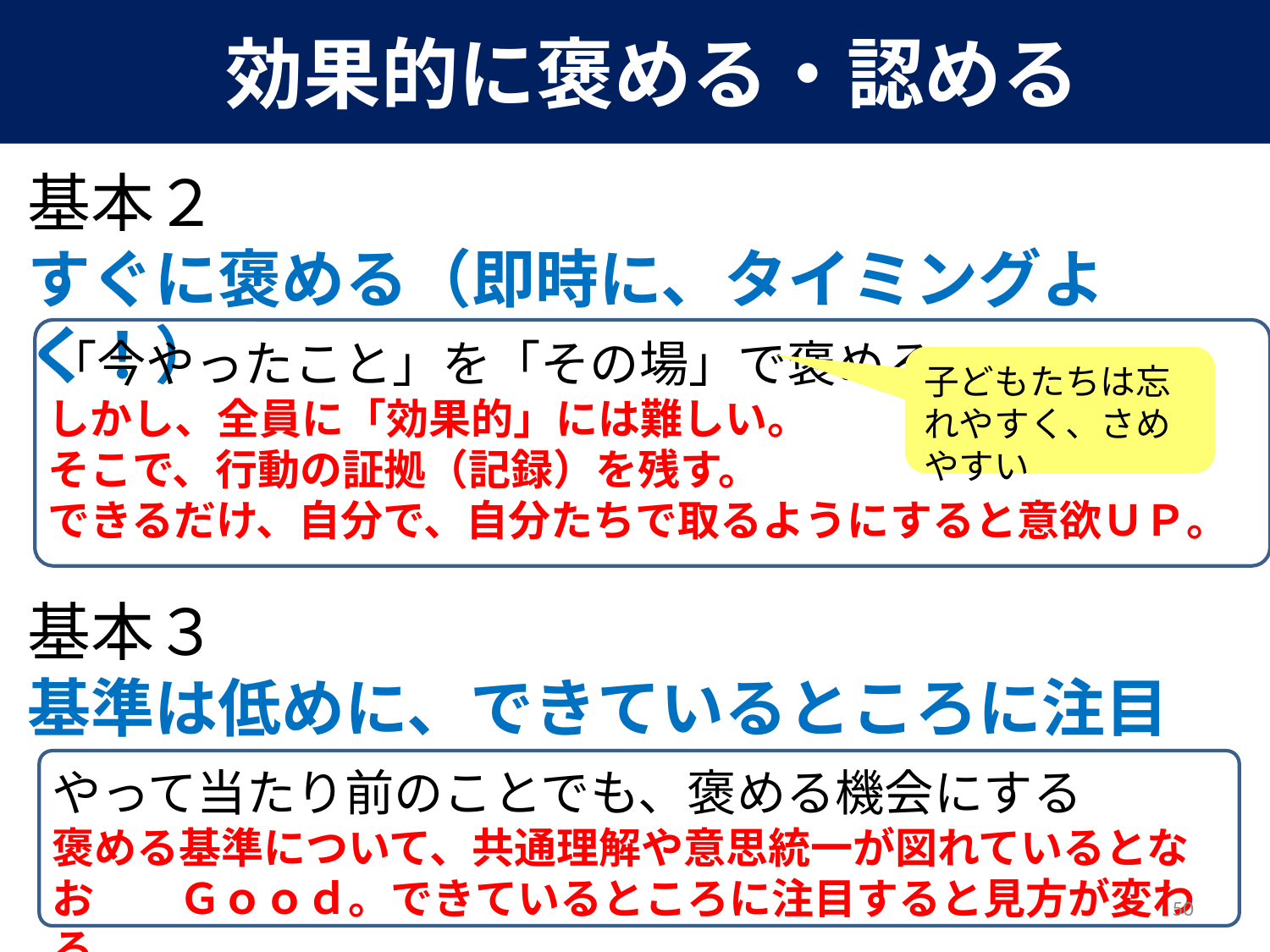

効果的に褒める・認める
基本２
すぐに褒める（即時に、タイミングよく！）

「今やったこと」を「その場」で褒める
しかし、全員に「効果的」には難しい。
そこで、行動の証拠（記録）を残す。
できるだけ、自分で、自分たちで取るようにすると意欲ＵＰ。
子どもたちは忘れやすく、さめやすい
基本３
基準は低めに、できているところに注目

やって当たり前のことでも、褒める機会にする
褒める基準について、共通理解や意思統一が図れているとなお　　Ｇｏｏｄ。できているところに注目すると見方が変わる。
50